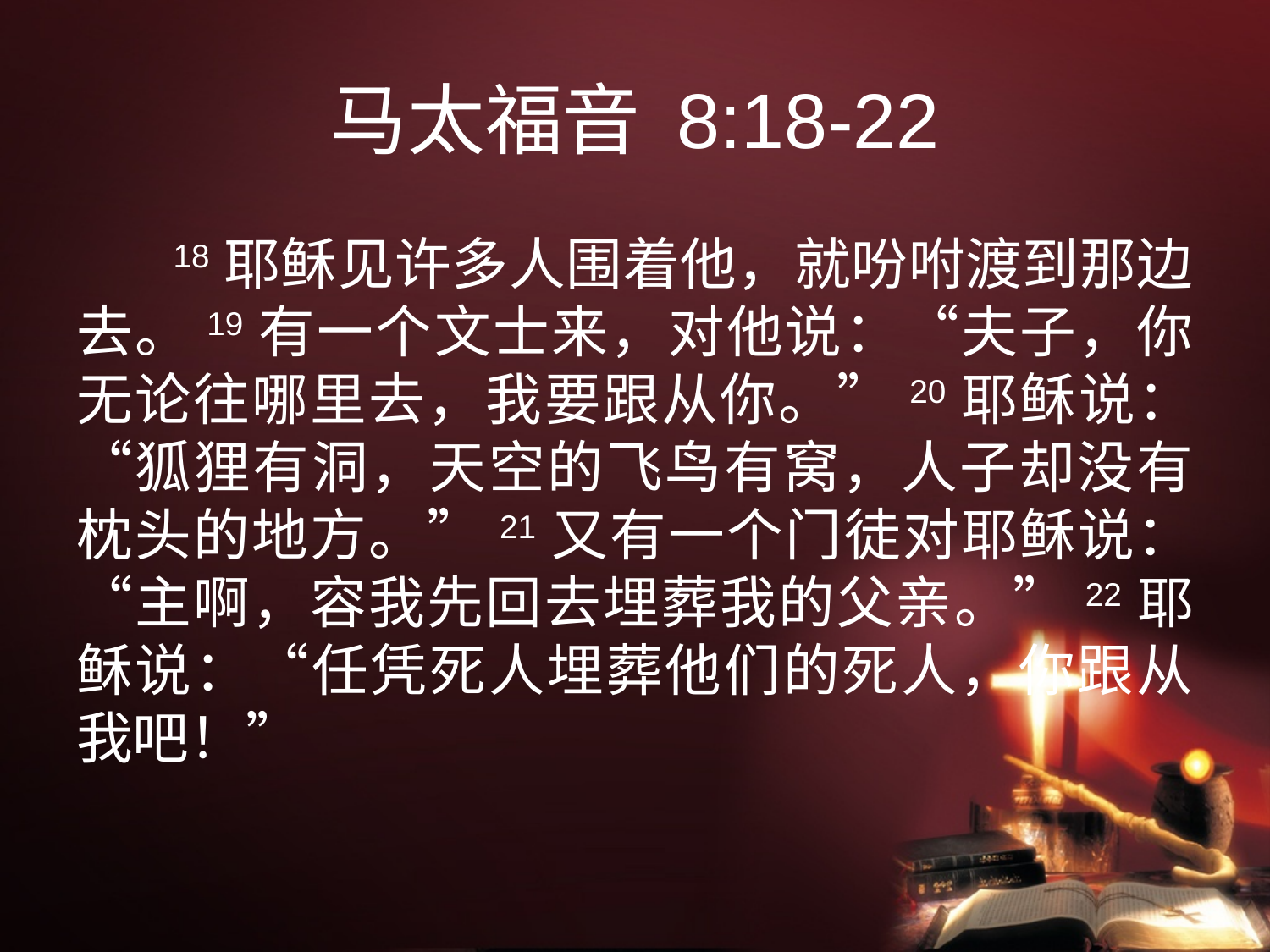

# 马太福音 8:18-22
          18耶稣见许多人围着他，就吩咐渡到那边去。19有一个文士来，对他说：“夫子，你无论往哪里去，我要跟从你。”20耶稣说：“狐狸有洞，天空的飞鸟有窝，人子却没有枕头的地方。”21又有一个门徒对耶稣说：“主啊，容我先回去埋葬我的父亲。”22耶稣说：“任凭死人埋葬他们的死人，你跟从我吧！”